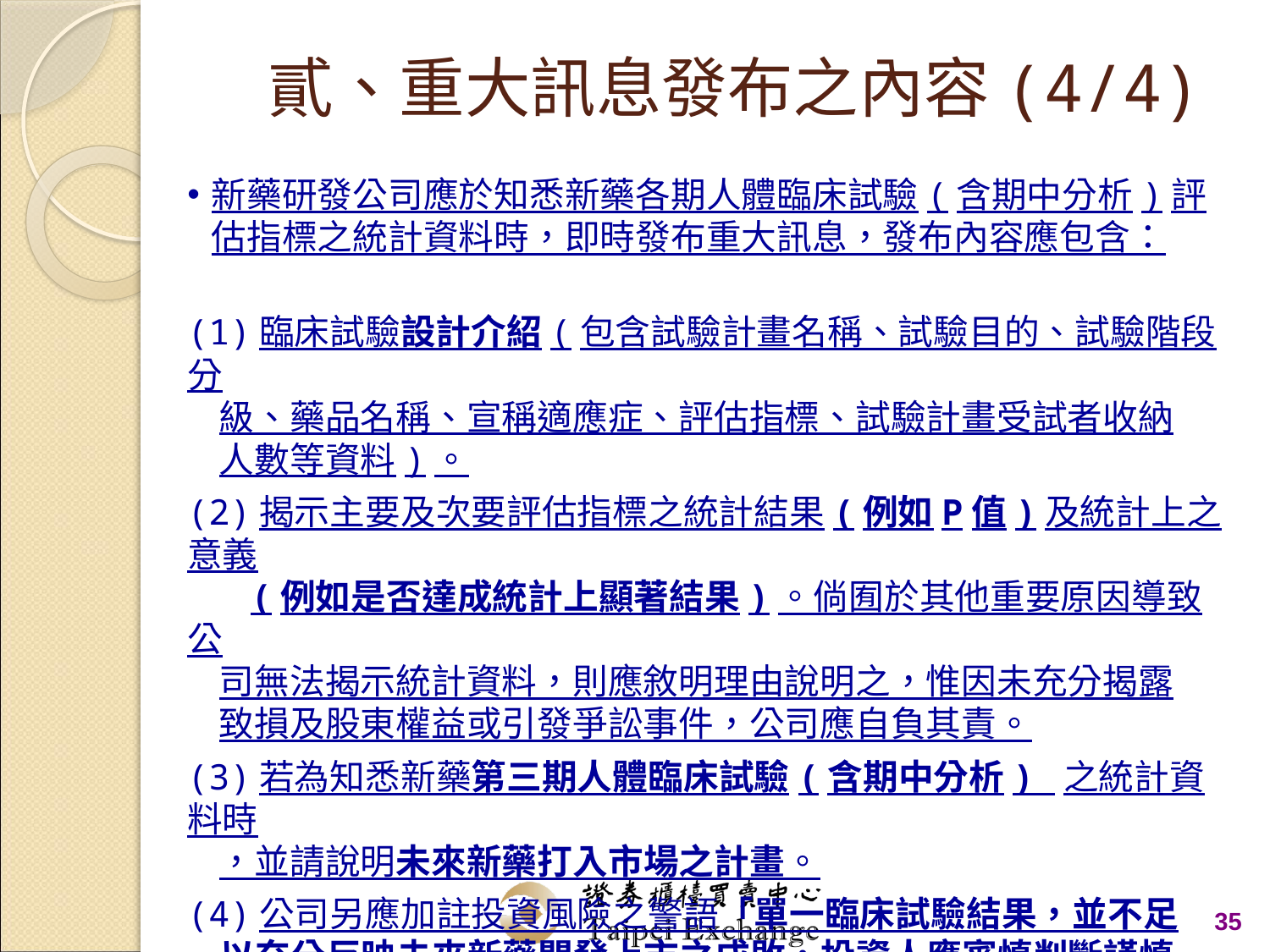

# 貳、重大訊息發布之內容(4/4)
新藥研發公司應於知悉新藥各期人體臨床試驗(含期中分析)評估指標之統計資料時，即時發布重大訊息，發布內容應包含：

(1)臨床試驗設計介紹(包含試驗計畫名稱、試驗目的、試驗階段分
   級、藥品名稱、宣稱適應症、評估指標、試驗計畫受試者收納
   人數等資料)。
(2)揭示主要及次要評估指標之統計結果(例如P值)及統計上之意義
   (例如是否達成統計上顯著結果)。倘囿於其他重要原因導致公
   司無法揭示統計資料，則應敘明理由說明之，惟因未充分揭露
   致損及股東權益或引發爭訟事件，公司應自負其責。
(3)若為知悉新藥第三期人體臨床試驗(含期中分析) 之統計資料時
   ，並請說明未來新藥打入市場之計畫。
(4)公司另應加註投資風險之警語「單一臨床試驗結果，並不足
   以充分反映未來新藥開發上市之成敗，投資人應審慎判斷謹慎
   投資。」等資訊。

35